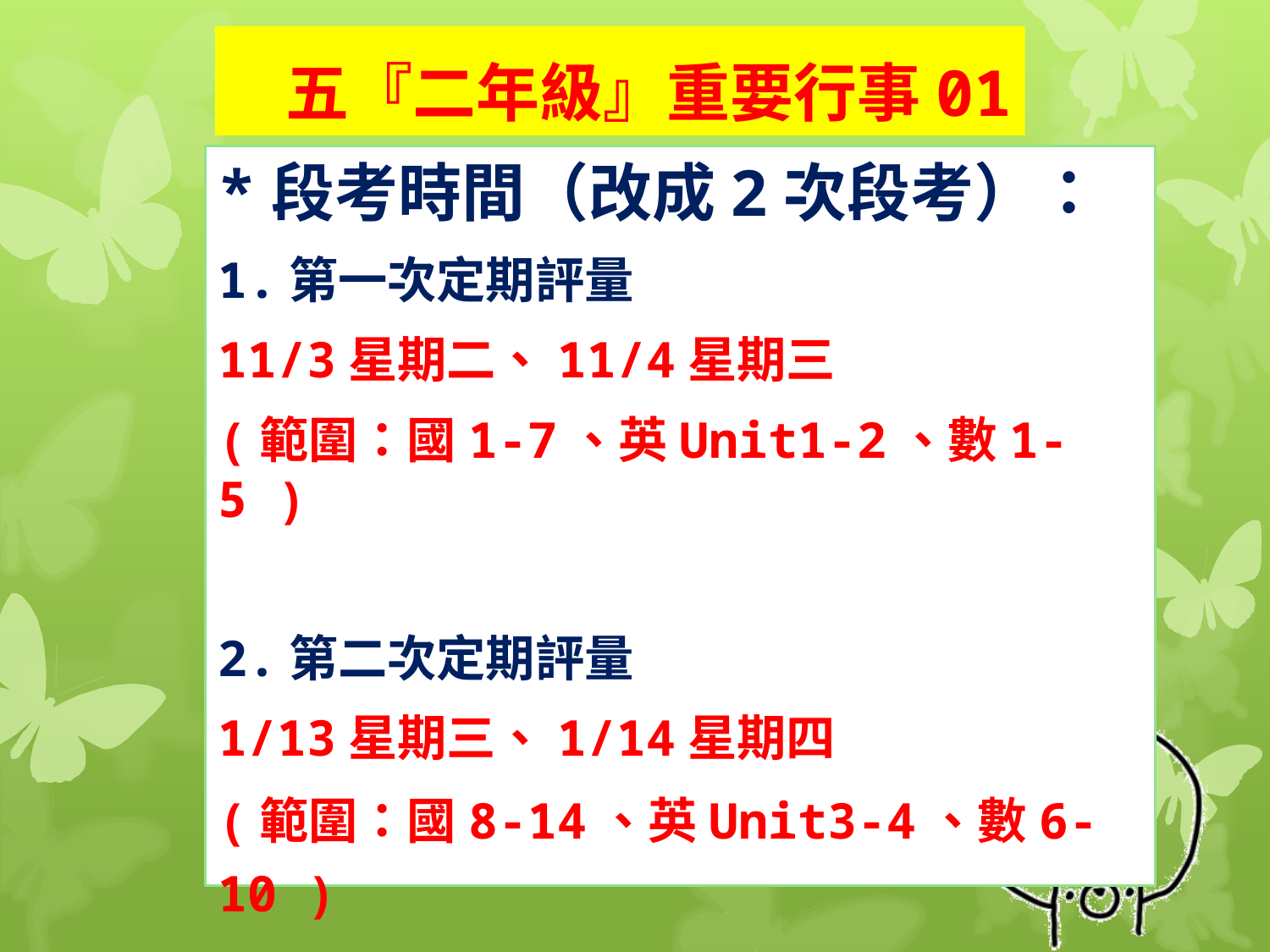

# 五『二年級』重要行事01
*段考時間（改成2次段考）：
1.第一次定期評量
11/3星期二、11/4星期三
(範圍：國1-7、英Unit1-2、數1-5 )

2.第二次定期評量
1/13星期三、1/14星期四
(範圍：國8-14、英Unit3-4、數6-10 )